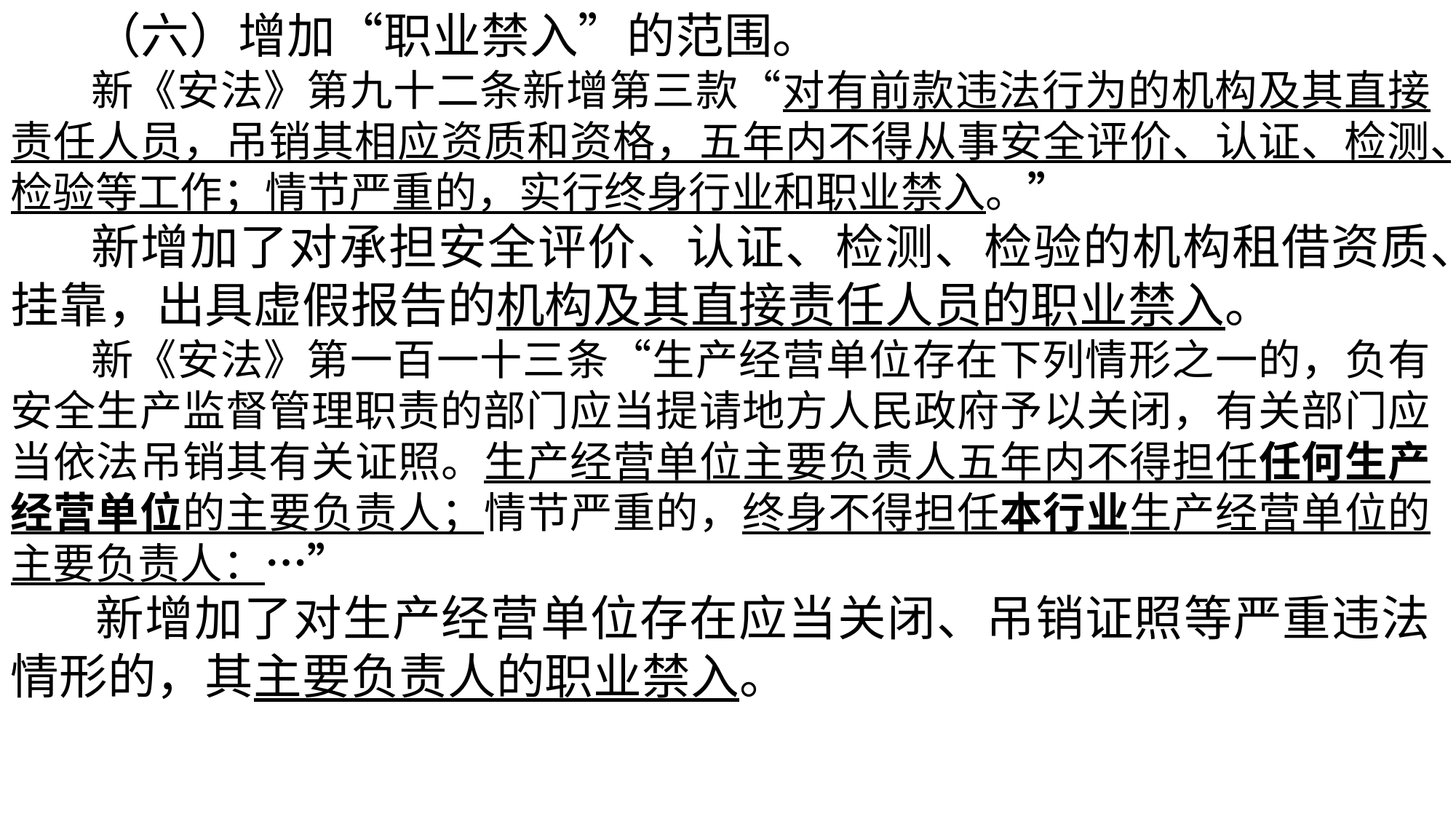

（六）增加“职业禁入”的范围。
  新《安法》第九十二条新增第三款“对有前款违法行为的机构及其直接责任人员，吊销其相应资质和资格，五年内不得从事安全评价、认证、检测、检验等工作；情节严重的，实行终身行业和职业禁入。”
  新增加了对承担安全评价、认证、检测、检验的机构租借资质、挂靠，出具虚假报告的机构及其直接责任人员的职业禁入。
  新《安法》第一百一十三条“生产经营单位存在下列情形之一的，负有安全生产监督管理职责的部门应当提请地方人民政府予以关闭，有关部门应当依法吊销其有关证照。生产经营单位主要负责人五年内不得担任任何生产经营单位的主要负责人；情节严重的，终身不得担任本行业生产经营单位的主要负责人：…”
  新增加了对生产经营单位存在应当关闭、吊销证照等严重违法情形的，其主要负责人的职业禁入。